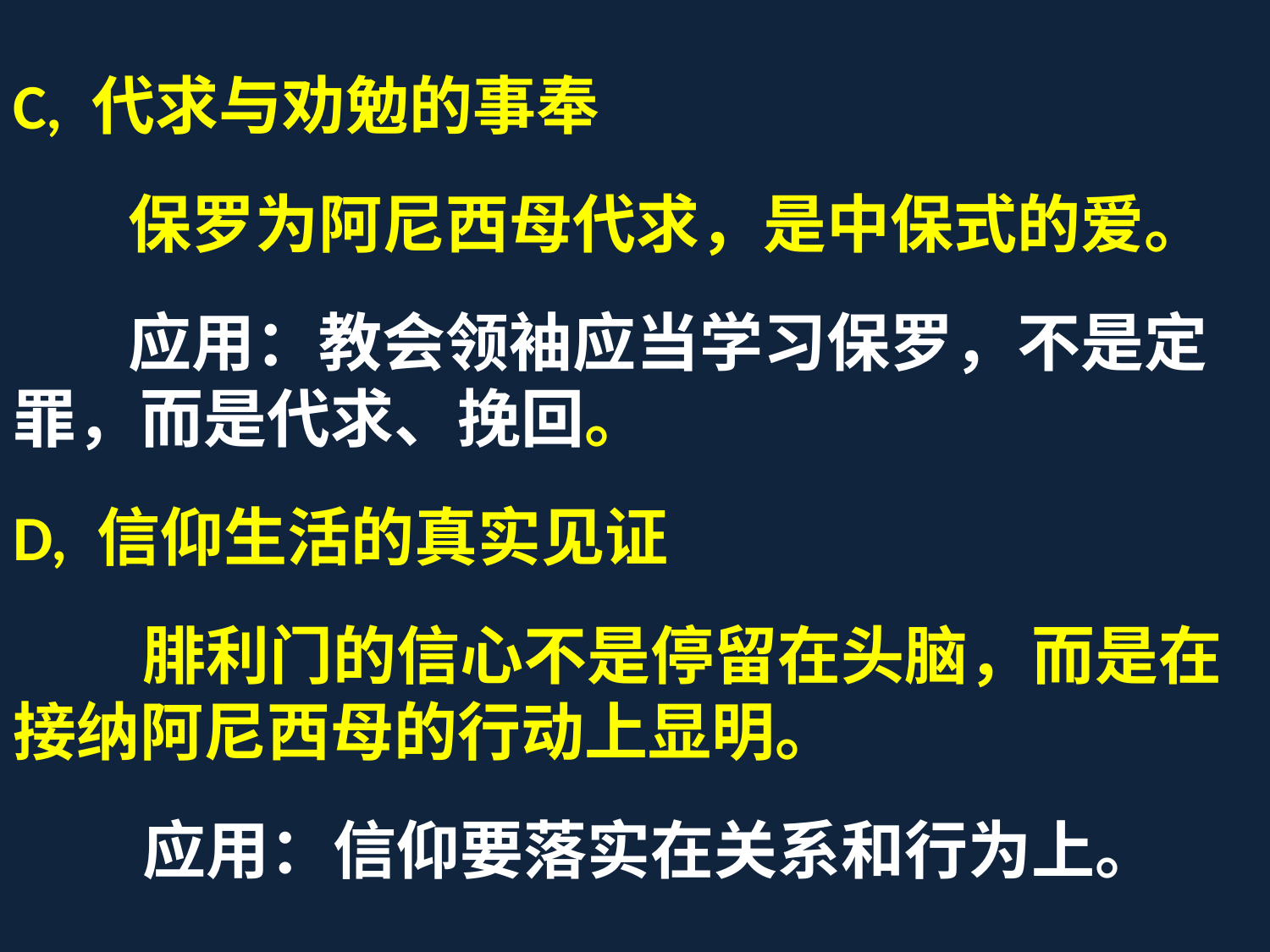

C, 代求与劝勉的事奉

       保罗为阿尼西母代求，是中保式的爱。

       应用：教会领袖应当学习保罗，不是定罪，而是代求、挽回。

D, 信仰生活的真实见证

        腓利门的信心不是停留在头脑，而是在接纳阿尼西母的行动上显明。

        应用：信仰要落实在关系和行为上。